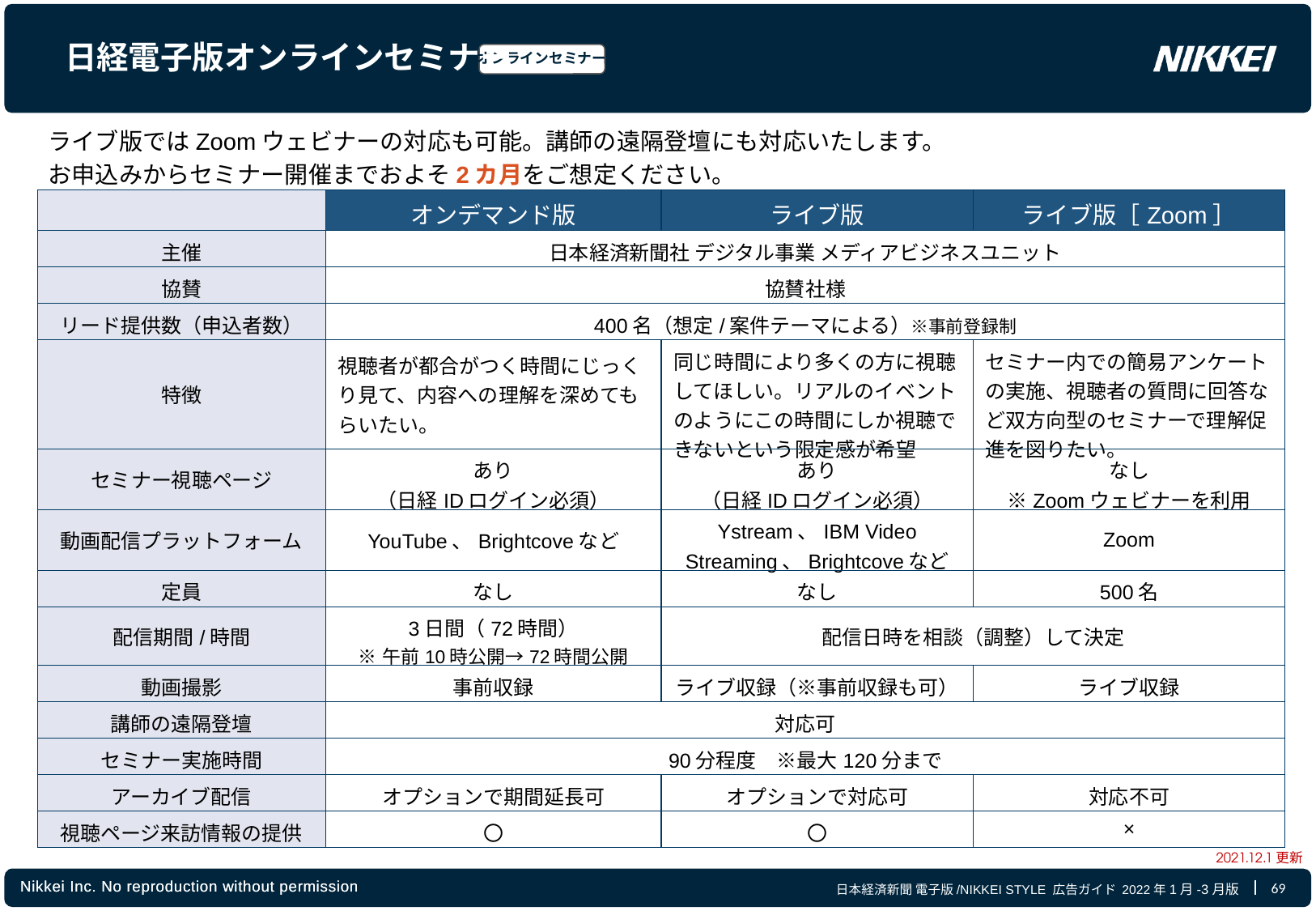

# 日経電子版オンラインセミナー
オンラインセミナー

ライブ版ではZoomウェビナーの対応も可能。講師の遠隔登壇にも対応いたします。
お申込みからセミナー開催までおよそ2カ月をご想定ください。
|  | オンデマンド版 | ライブ版 | ライブ版［Zoom］ |
| --- | --- | --- | --- |
| 主催 | 日本経済新聞社 デジタル事業 メディアビジネスユニット |  |  |
| 協賛 | 協賛社様 |  |  |
| リード提供数（申込者数） | 400名（想定/案件テーマによる）※事前登録制 |  |  |
| 特徴 | 視聴者が都合がつく時間にじっくり見て、内容への理解を深めてもらいたい。 | 同じ時間により多くの方に視聴してほしい。リアルのイベントのようにこの時間にしか視聴できないという限定感が希望 | セミナー内での簡易アンケートの実施、視聴者の質問に回答など双方向型のセミナーで理解促進を図りたい。 |
| セミナー視聴ページ | あり （日経IDログイン必須） | あり （日経IDログイン必須） | なし ※Zoomウェビナーを利用 |
| 動画配信プラットフォーム | YouTube、Brightcoveなど | Ystream、IBM Video Streaming、Brightcoveなど | Zoom |
| 定員 | なし | なし | 500名 |
| 配信期間/時間 | 3日間（72時間） ※午前10時公開→72時間公開 | 配信日時を相談（調整）して決定 |  |
| 動画撮影 | 事前収録 | ライブ収録（※事前収録も可）​ | ライブ収録 |
| 講師の遠隔登壇 | 対応可 |  |  |
| セミナー実施時間 | 90分程度　※最大120分まで |  |  |
| アーカイブ配信 | オプションで期間延長可 | オプションで対応可 | 対応不可 |
| 視聴ページ来訪情報の提供 | 〇 | 〇 | × |
2021.12.1更新